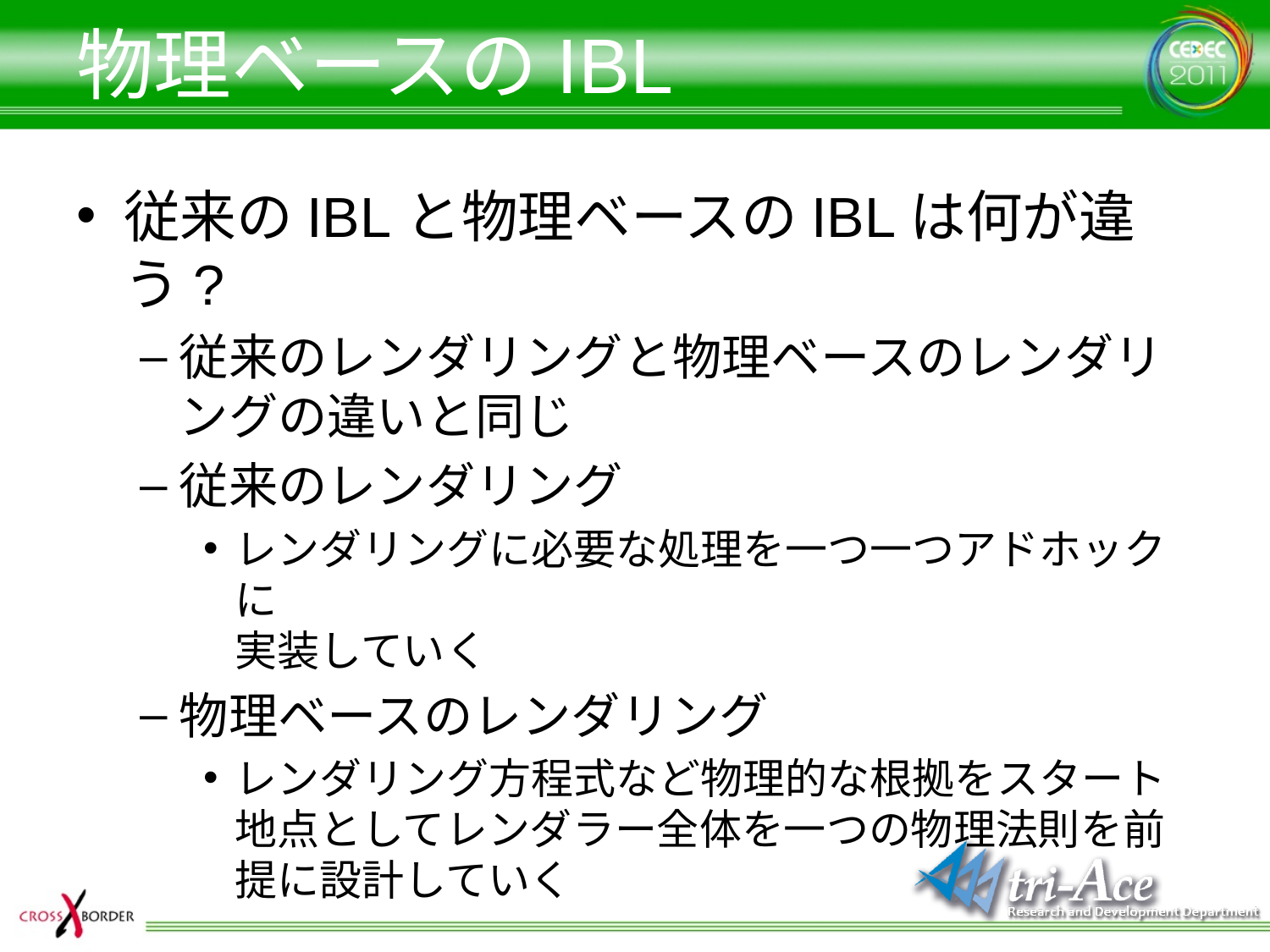

# 物理ベースのIBL
従来のIBLと物理ベースのIBLは何が違う?
従来のレンダリングと物理ベースのレンダリングの違いと同じ
従来のレンダリング
レンダリングに必要な処理を一つ一つアドホックに
実装していく
物理ベースのレンダリング
レンダリング方程式など物理的な根拠をスタート地点としてレンダラー全体を一つの物理法則を前提に設計していく